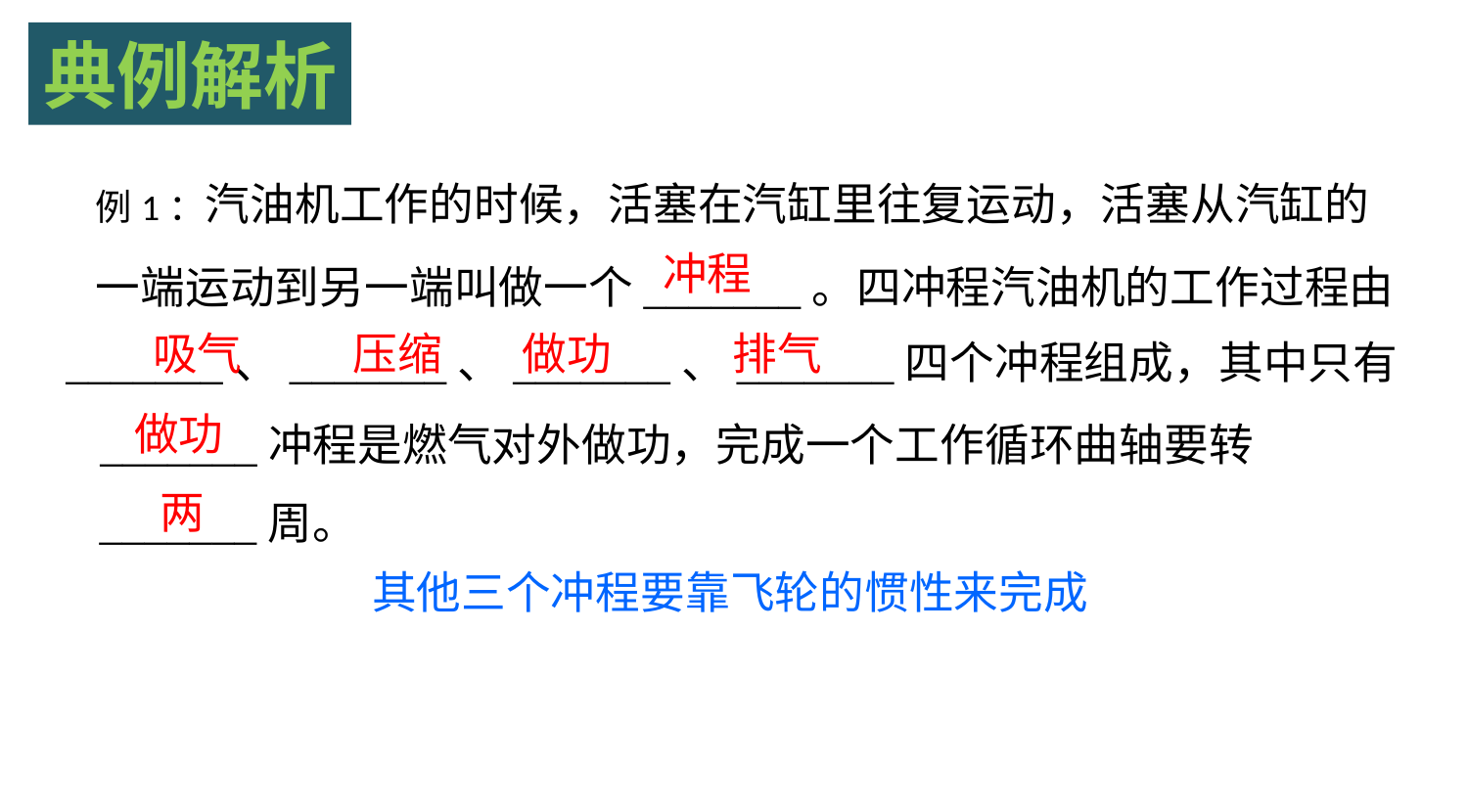

典例解析
例1：汽油机工作的时候，活塞在汽缸里往复运动，活塞从汽缸的

一端运动到另一端叫做一个_______。四冲程汽油机的工作过程由
冲程
吸气           压缩        做功            排气
_______、_______、_______、_______四个冲程组成，其中只有
做功
_______冲程是燃气对外做功，完成一个工作循环曲轴要转
两
_______周。
其他三个冲程要靠飞轮的惯性来完成